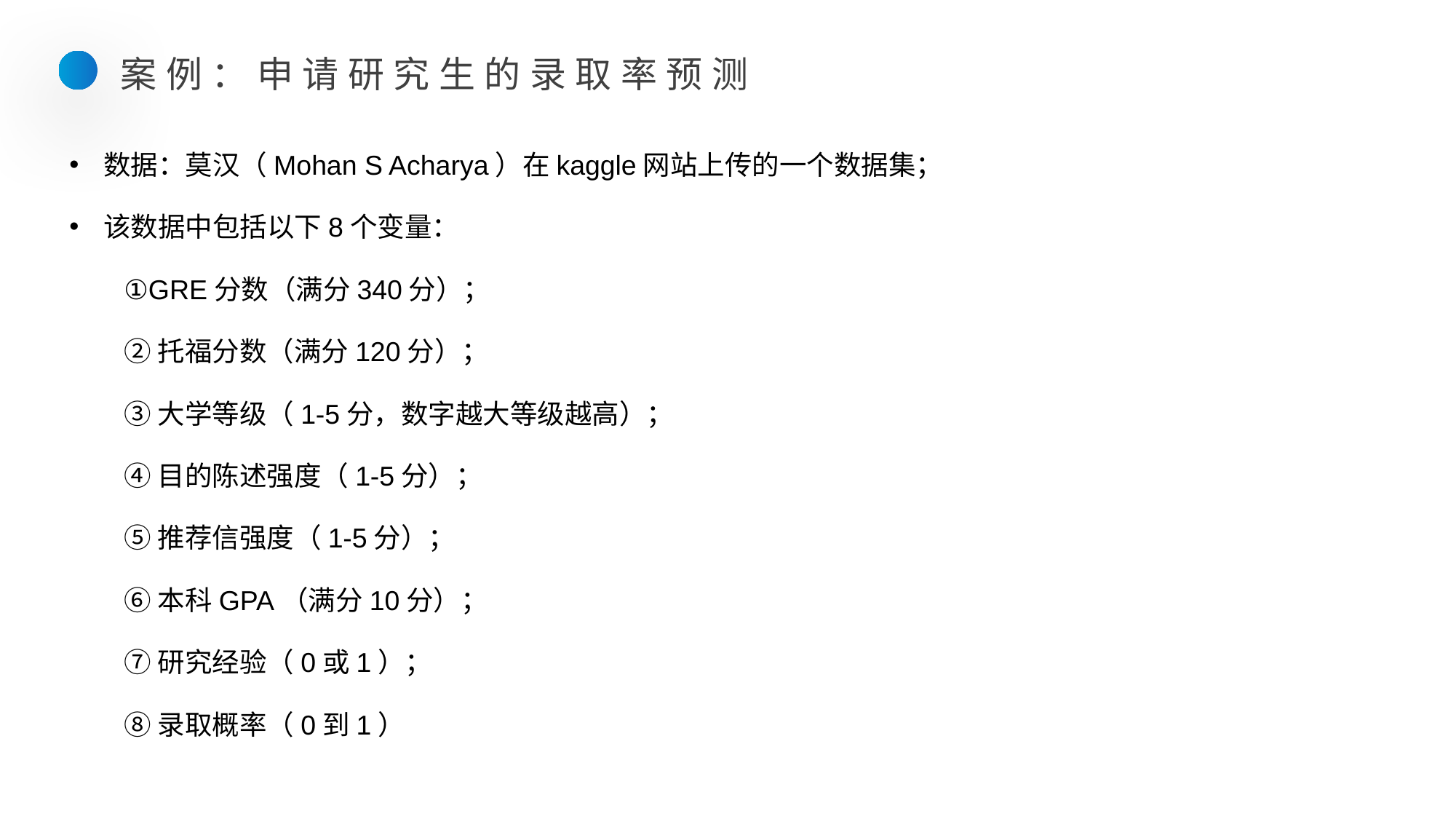

案例：申请研究生的录取率预测

数据：莫汉（Mohan S Acharya）在kaggle网站上传的一个数据集；
该数据中包括以下8个变量：
①GRE分数（满分340分）；
②托福分数（满分120分）；
③大学等级（1-5分，数字越大等级越高）；
④目的陈述强度（1-5分）；
⑤推荐信强度（1-5分）；
⑥本科GPA（满分10分）；
⑦研究经验（0或1）；
⑧录取概率（0到1）